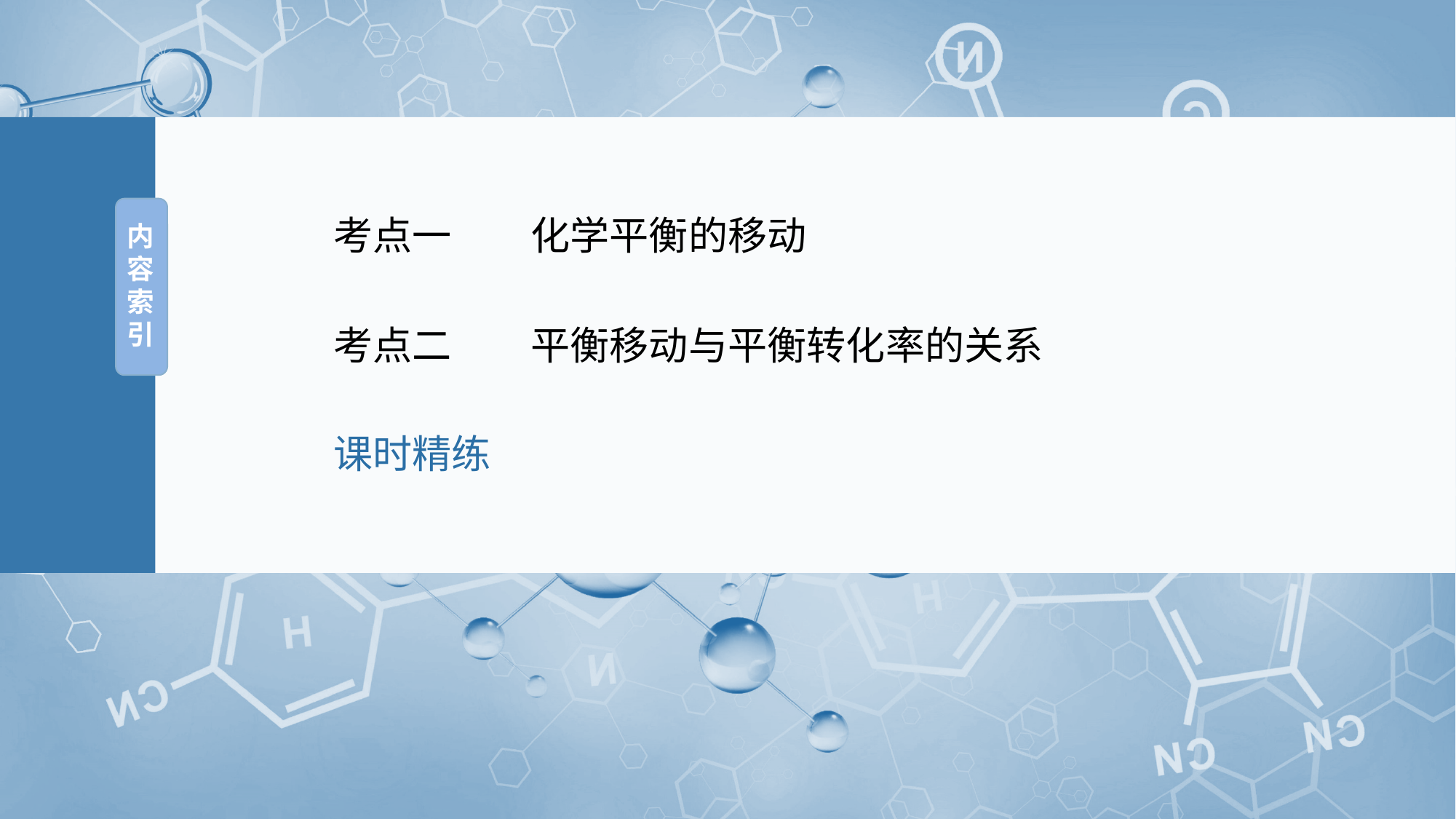

内
容
索
引
考点一　　化学平衡的移动
考点二　　平衡移动与平衡转化率的关系
课时精练